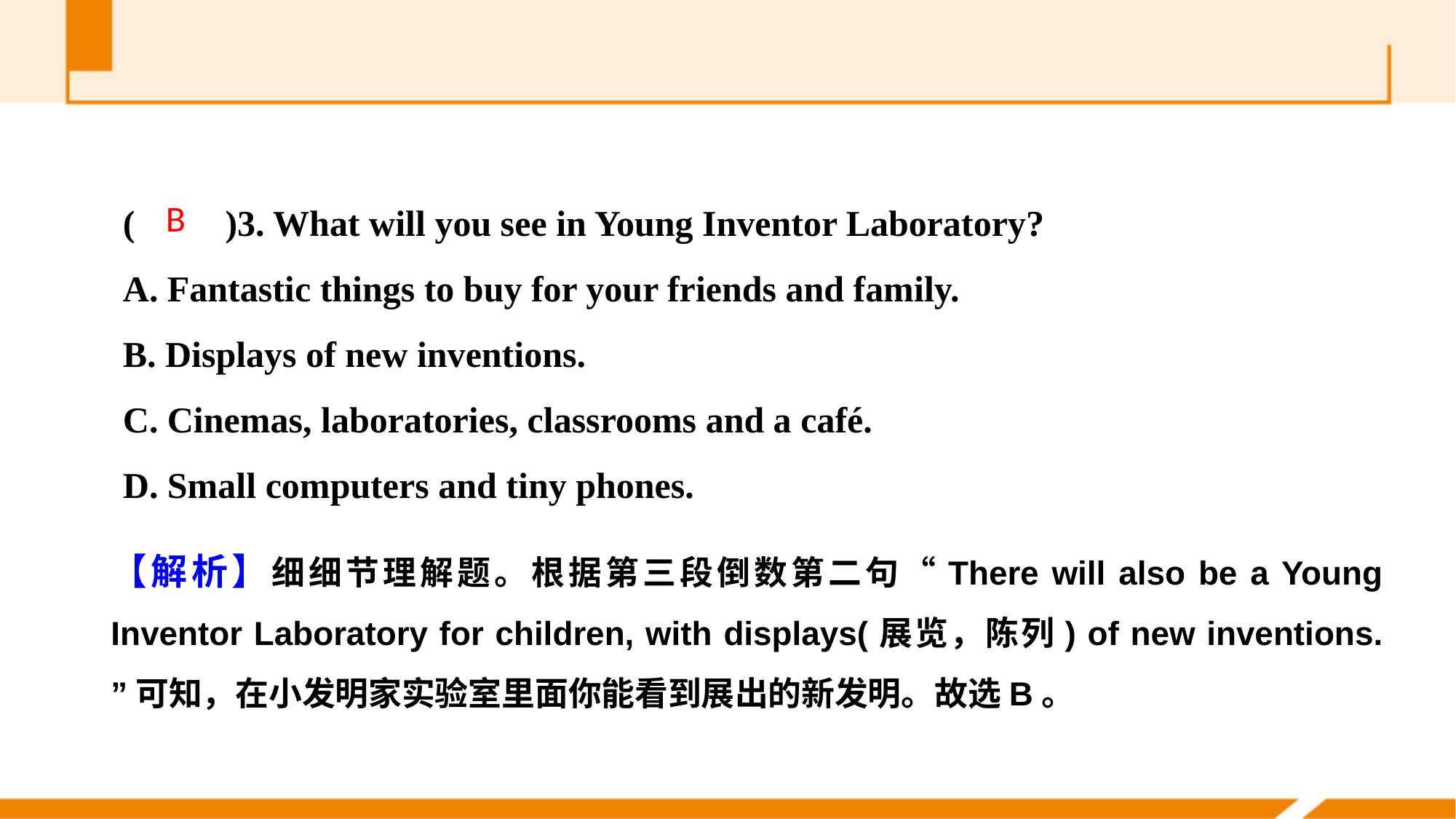

(　　)3. What will you see in Young Inventor Laboratory?
A. Fantastic things to buy for your friends and family.
B. Displays of new inventions.
C. Cinemas, laboratories, classrooms and a café.
D. Small computers and tiny phones.
B
【解析】细细节理解题。根据第三段倒数第二句“There will also be a Young Inventor Laboratory for children, with displays(展览，陈列) of new inventions. ”可知，在小发明家实验室里面你能看到展出的新发明。故选B。